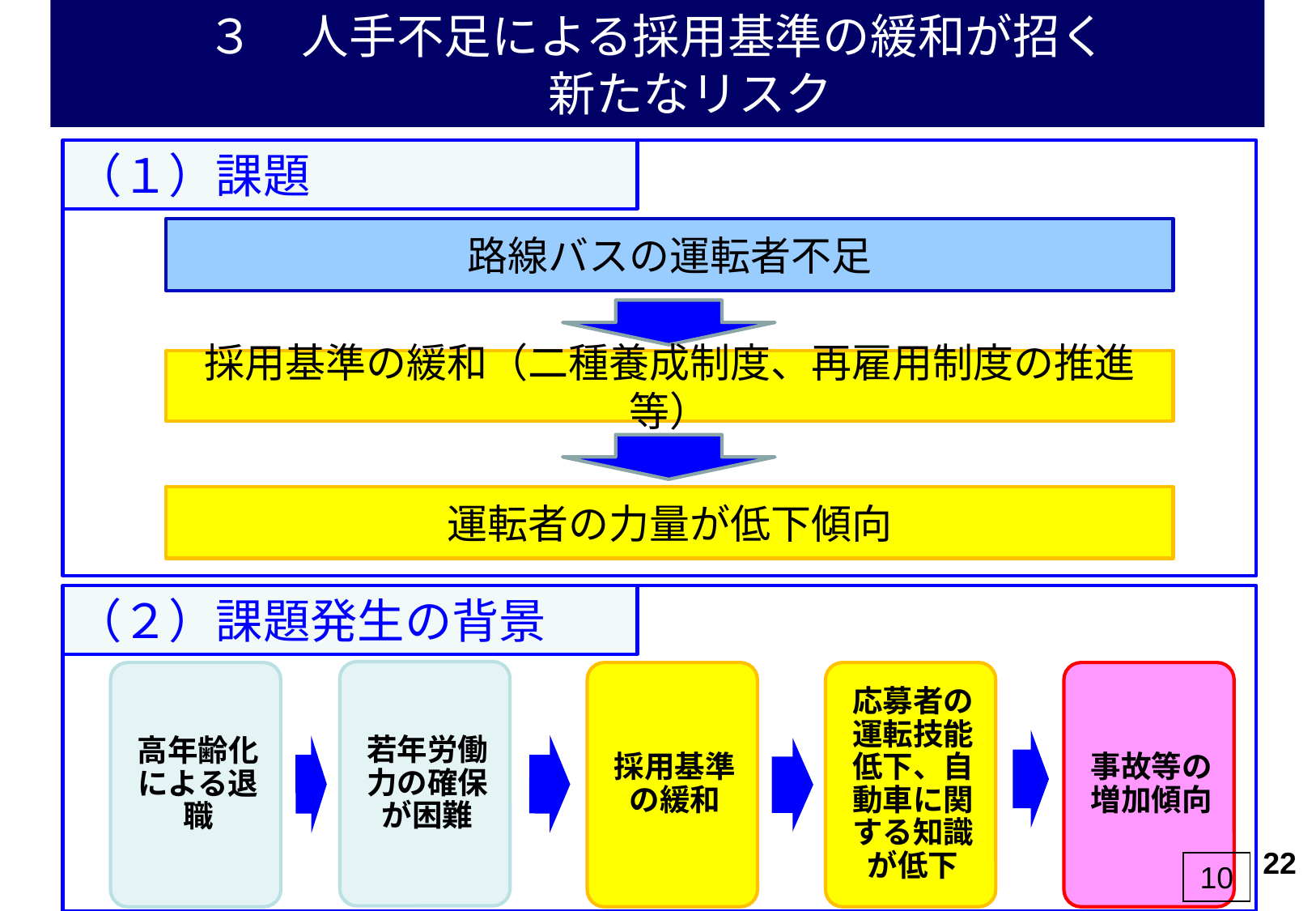

# ３　人手不足による採用基準の緩和が招く 新たなリスク

（１）課題
路線バスの運転者不足

採用基準の緩和（二種養成制度、再雇用制度の推進等）

運転者の力量が低下傾向

（２）課題発生の背景
高年齢化による退職

若年労働力の確保が困難

採用基準の緩和

応募者の運転技能低下、自動車に関する知識が低下

事故等の増加傾向
22
10